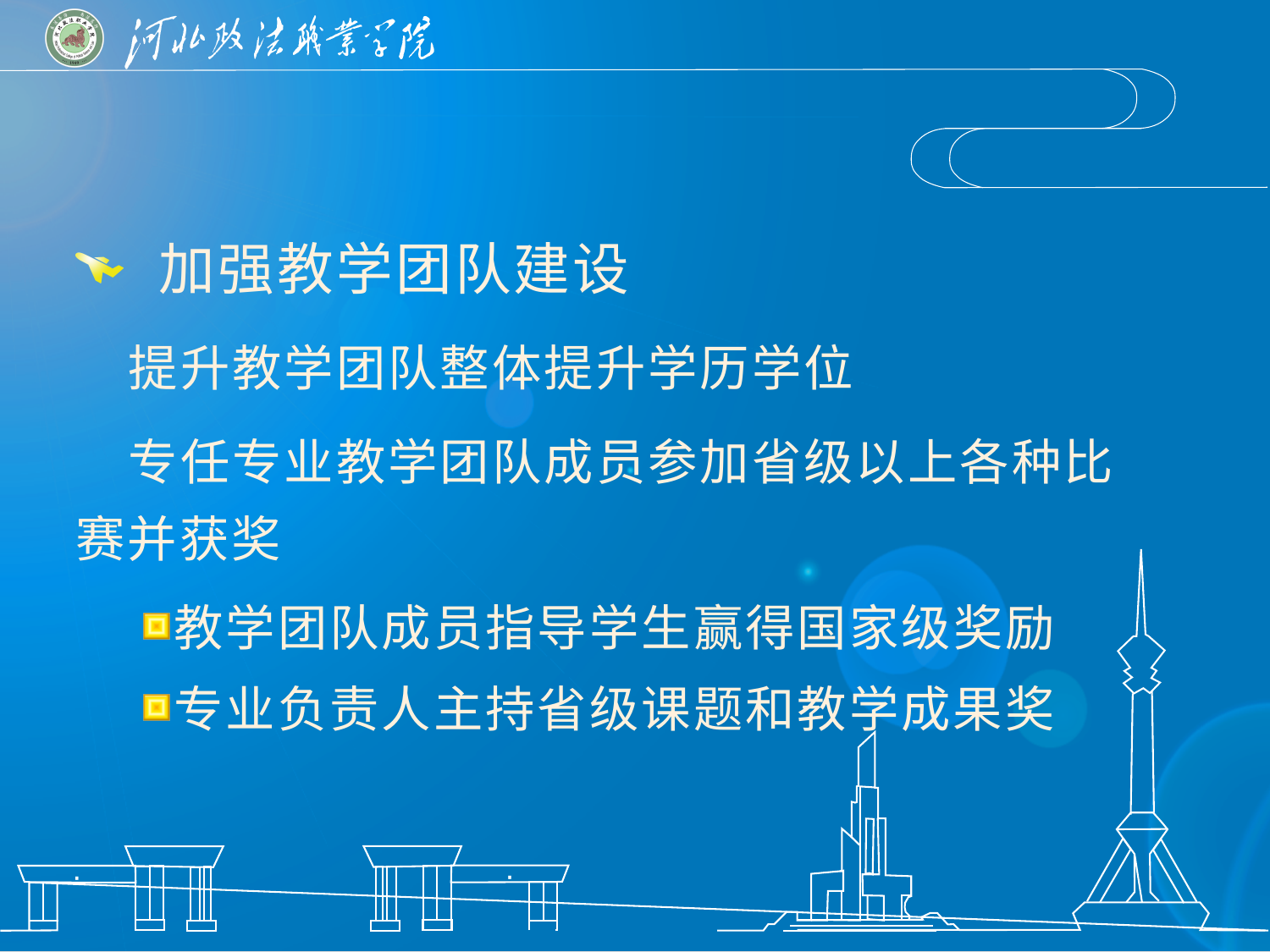

加强教学团队建设
   提升教学团队整体提升学历学位
   专任专业教学团队成员参加省级以上各种比  赛并获奖
教学团队成员指导学生赢得国家级奖励
专业负责人主持省级课题和教学成果奖

38